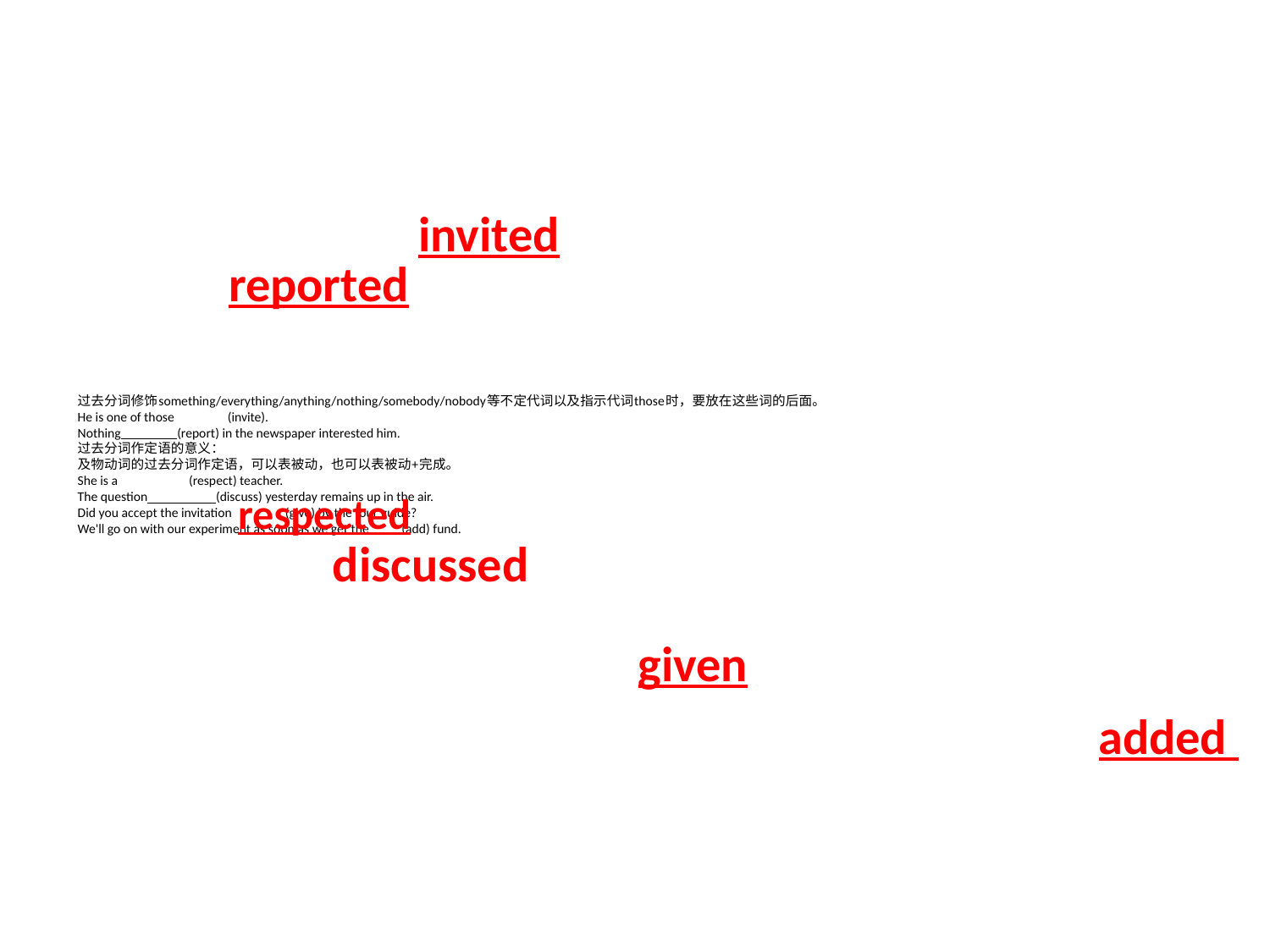

invited
reported
# 过去分词修饰something/everything/anything/nothing/somebody/nobody等不定代词以及指示代词those时，要放在这些词的后面。
He is one of those                  (invite).
Nothing                   (report) in the newspaper interested him.
过去分词作定语的意义：
及物动词的过去分词作定语，可以表被动，也可以表被动+完成。
She is a                        (respect) teacher.
The question                       (discuss) yesterday remains up in the air.
Did you accept the invitation                  (give) by the tour guide?
We'll go on with our experiment as soon as we get the           (add) fund.

respected
discussed
given
added